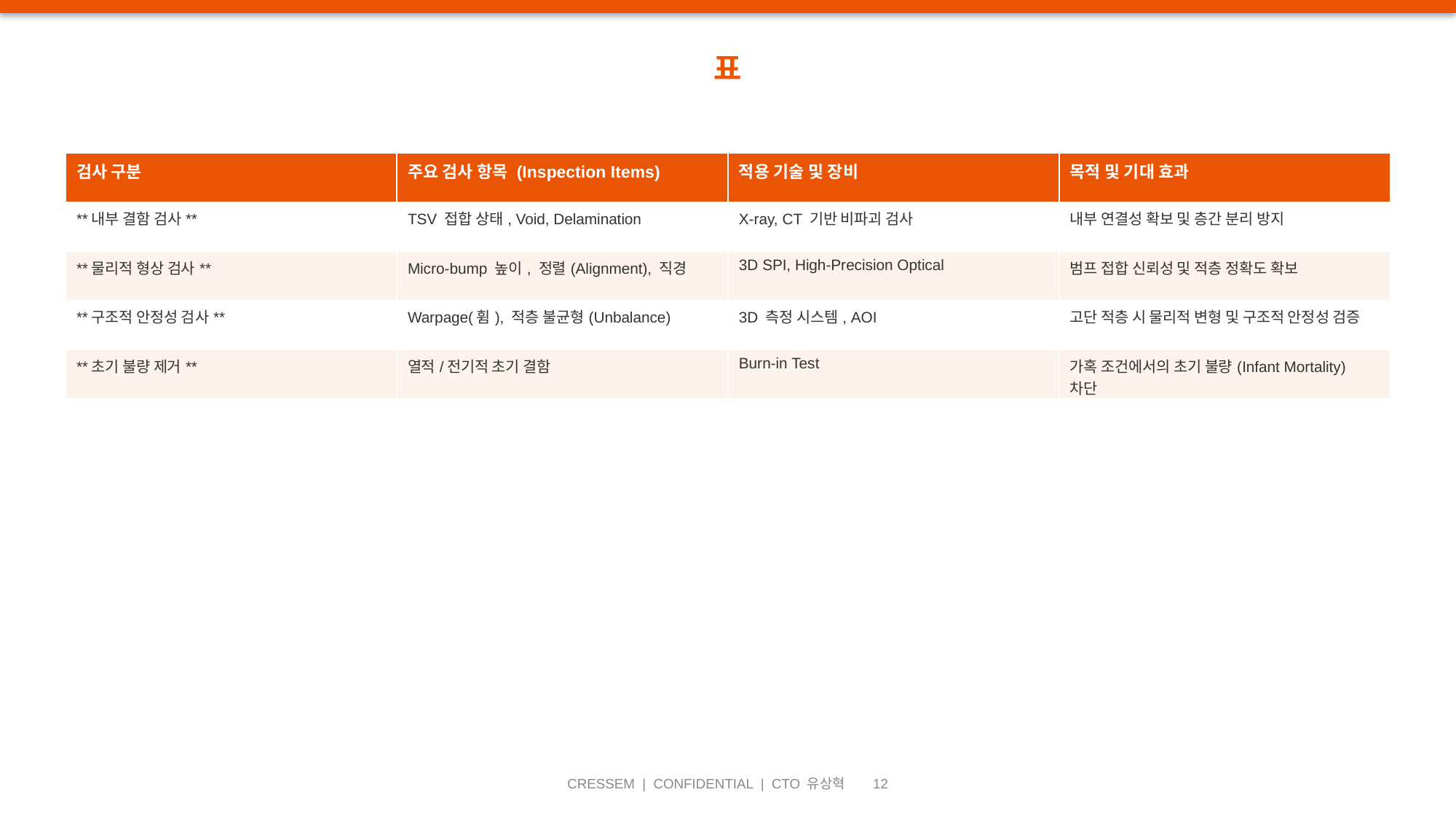

표
| 검사 구분 | 주요 검사 항목 (Inspection Items) | 적용 기술 및 장비 | 목적 및 기대 효과 |
| --- | --- | --- | --- |
| \*\*내부 결함 검사\*\* | TSV 접합 상태, Void, Delamination | X-ray, CT 기반 비파괴 검사 | 내부 연결성 확보 및 층간 분리 방지 |
| \*\*물리적 형상 검사\*\* | Micro-bump 높이, 정렬(Alignment), 직경 | 3D SPI, High-Precision Optical | 범프 접합 신뢰성 및 적층 정확도 확보 |
| \*\*구조적 안정성 검사\*\* | Warpage(휨), 적층 불균형(Unbalance) | 3D 측정 시스템, AOI | 고단 적층 시 물리적 변형 및 구조적 안정성 검증 |
| \*\*초기 불량 제거\*\* | 열적/전기적 초기 결함 | Burn-in Test | 가혹 조건에서의 초기 불량(Infant Mortality) 차단 |
CRESSEM  |  CONFIDENTIAL  |  CTO 유상혁        12